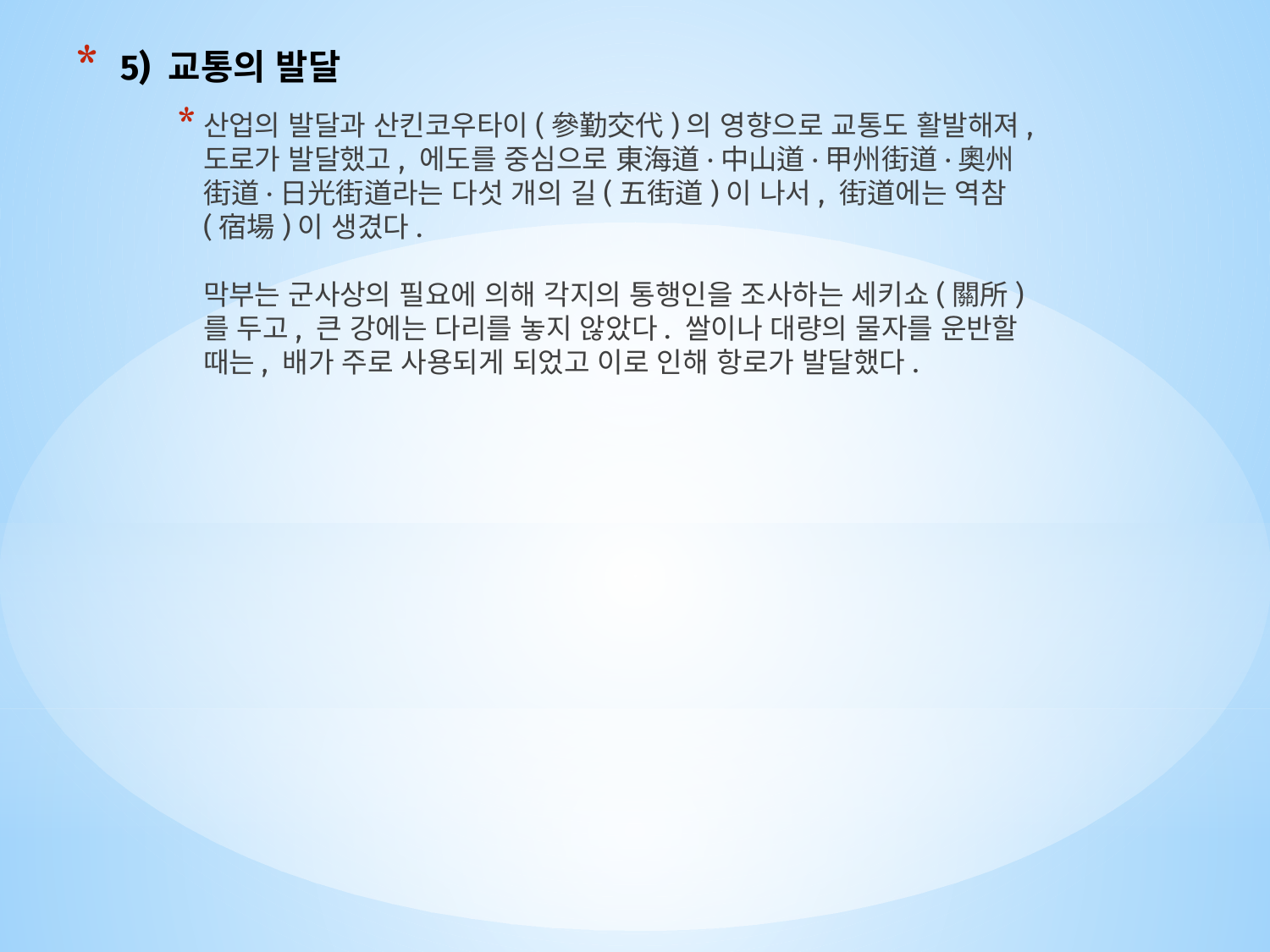

# 5) 교통의 발달
산업의 발달과 산킨코우타이(參勤交代)의 영향으로 교통도 활발해져, 도로가 발달했고, 에도를 중심으로 東海道·中山道·甲州街道·奧州街道·日光街道라는 다섯 개의 길(五街道)이 나서, 街道에는 역참(宿場)이 생겼다.
막부는 군사상의 필요에 의해 각지의 통행인을 조사하는 세키쇼(關所)를 두고, 큰 강에는 다리를 놓지 않았다. 쌀이나 대량의 물자를 운반할 때는, 배가 주로 사용되게 되었고 이로 인해 항로가 발달했다.